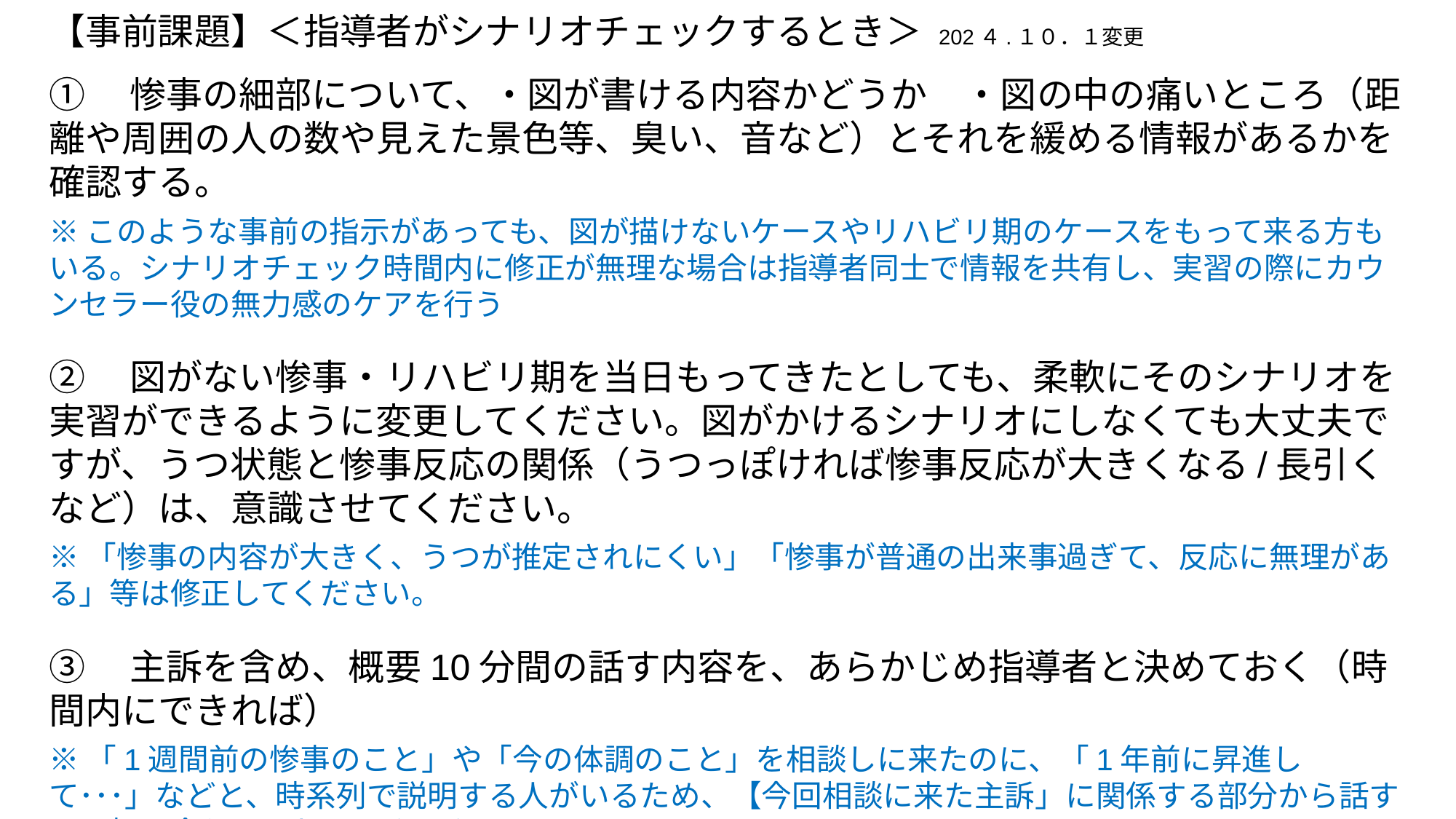

【事前課題】＜指導者がシナリオチェックするとき＞ 202４.１０．１変更

①　惨事の細部について、・図が書ける内容かどうか　・図の中の痛いところ（距離や周囲の人の数や見えた景色等、臭い、音など）とそれを緩める情報があるかを確認する。
※このような事前の指示があっても、図が描けないケースやリハビリ期のケースをもって来る方もいる。シナリオチェック時間内に修正が無理な場合は指導者同士で情報を共有し、実習の際にカウンセラー役の無力感のケアを行う

②　図がない惨事・リハビリ期を当日もってきたとしても、柔軟にそのシナリオを実習ができるように変更してください。図がかけるシナリオにしなくても大丈夫ですが、うつ状態と惨事反応の関係（うつっぽければ惨事反応が大きくなる/長引くなど）は、意識させてください。
※「惨事の内容が大きく、うつが推定されにくい」「惨事が普通の出来事過ぎて、反応に無理がある」等は修正してください。

③　主訴を含め、概要10分間の話す内容を、あらかじめ指導者と決めておく（時間内にできれば）
※「1週間前の惨事のこと」や「今の体調のこと」を相談しに来たのに、「1年前に昇進して･･･」などと、時系列で説明する人がいるため、【今回相談に来た主訴」に関係する部分から話すよう打ち合わせておいてください。